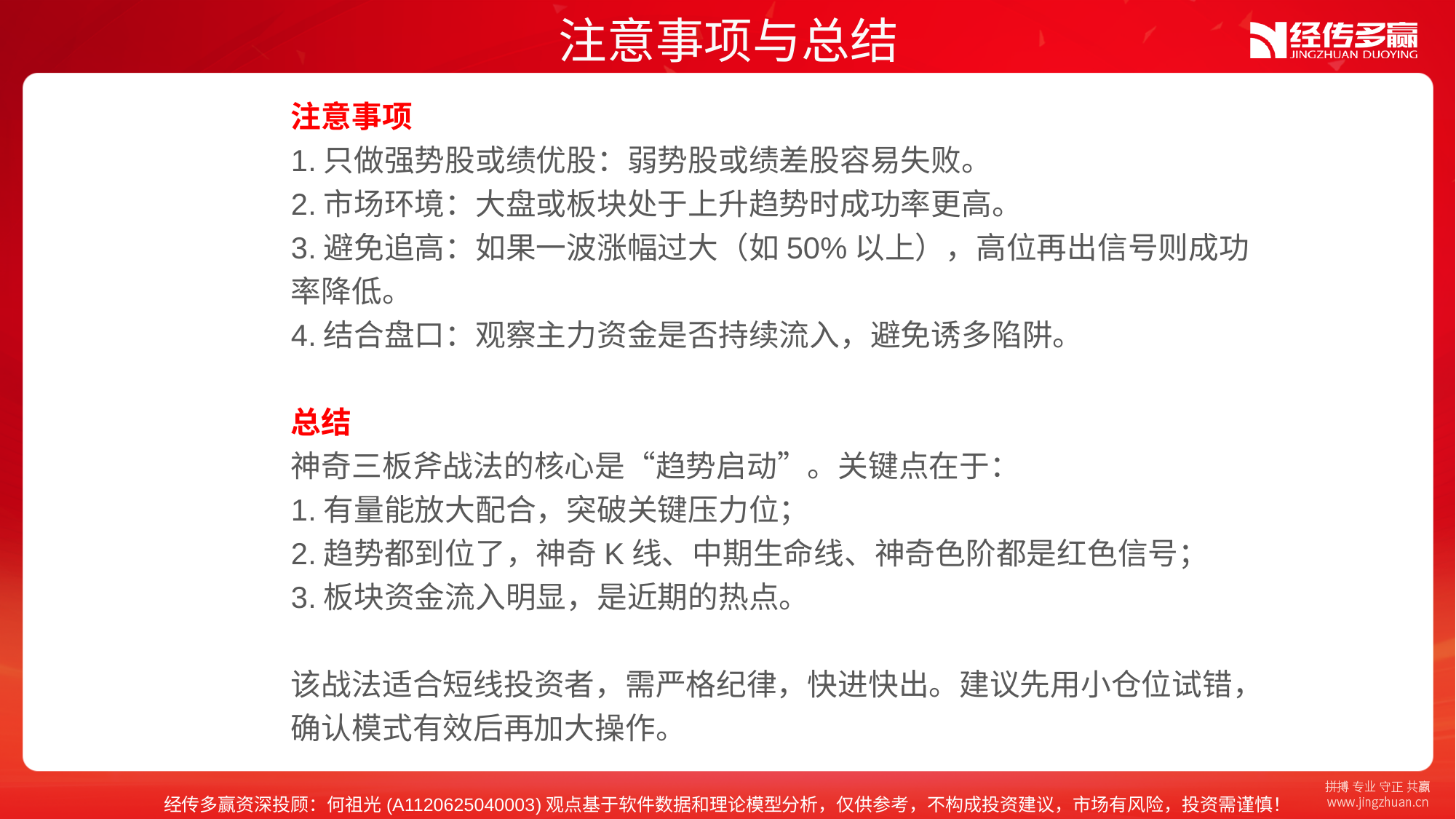

注意事项与总结
注意事项
1.只做强势股或绩优股：弱势股或绩差股容易失败。
2.市场环境：大盘或板块处于上升趋势时成功率更高。
3.避免追高：如果一波涨幅过大（如50%以上），高位再出信号则成功率降低。
4.结合盘口：观察主力资金是否持续流入，避免诱多陷阱。

总结
神奇三板斧战法的核心是“趋势启动”。关键点在于：
1.有量能放大配合，突破关键压力位；
2.趋势都到位了，神奇K线、中期生命线、神奇色阶都是红色信号；
3.板块资金流入明显，是近期的热点。

该战法适合短线投资者，需严格纪律，快进快出。建议先用小仓位试错，确认模式有效后再加大操作。